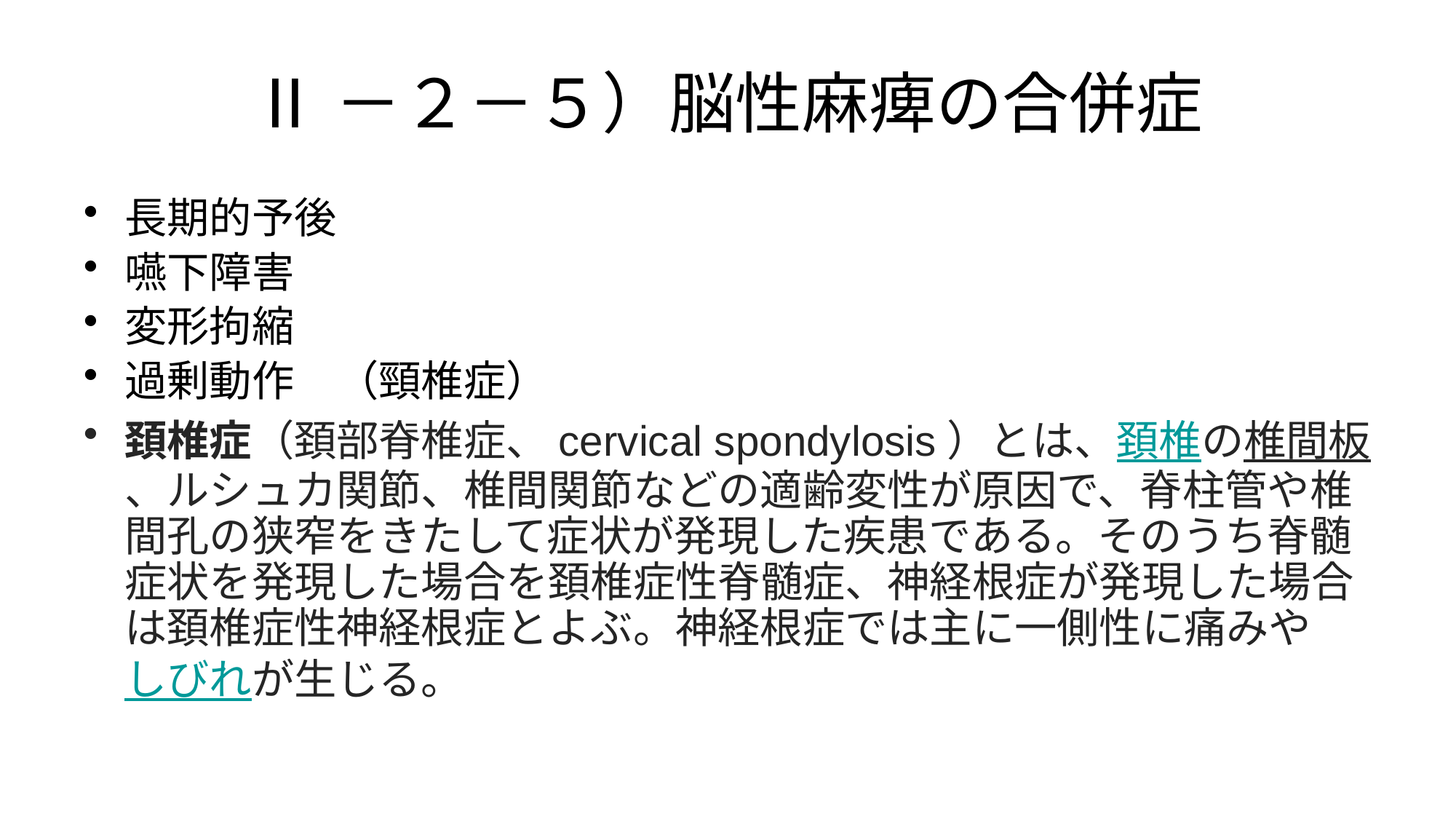

# Ⅱ－２－５）脳性麻痺の合併症
長期的予後
嚥下障害
変形拘縮
過剰動作　（頸椎症）
頚椎症（頚部脊椎症、cervical spondylosis）とは、頚椎の椎間板、ルシュカ関節、椎間関節などの適齢変性が原因で、脊柱管や椎間孔の狭窄をきたして症状が発現した疾患である。そのうち脊髄症状を発現した場合を頚椎症性脊髄症、神経根症が発現した場合は頚椎症性神経根症とよぶ。神経根症では主に一側性に痛みやしびれが生じる。